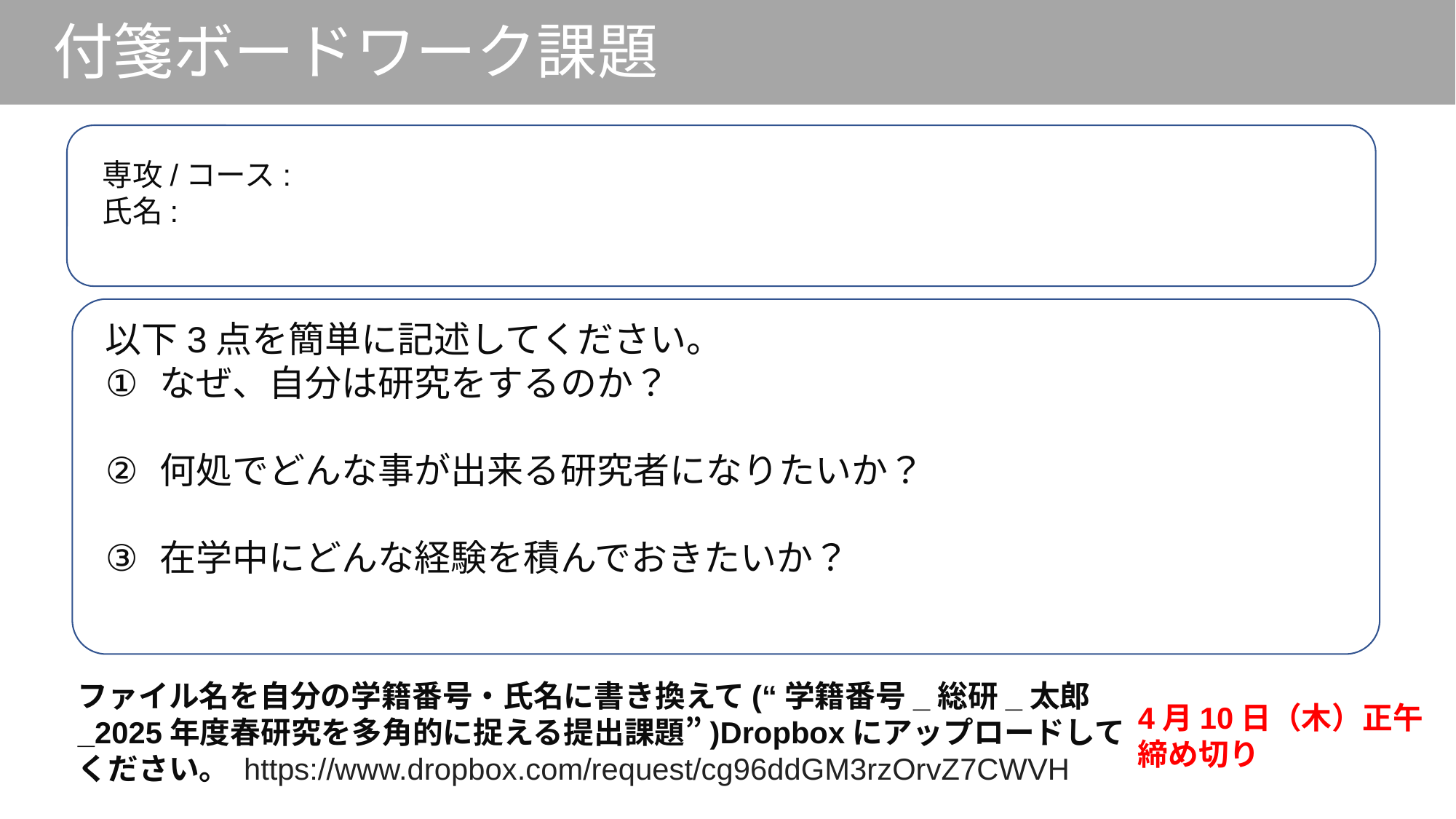

付箋ボードワーク課題
# Title

専攻/コース:
氏名:

以下3点を簡単に記述してください。
なぜ、自分は研究をするのか？

何処でどんな事が出来る研究者になりたいか？

在学中にどんな経験を積んでおきたいか？
ファイル名を自分の学籍番号・氏名に書き換えて(“学籍番号_総研_太郎_2025年度春研究を多角的に捉える提出課題”)Dropboxにアップロードしてください。 https://www.dropbox.com/request/cg96ddGM3rzOrvZ7CWVH
4月10日（木）正午締め切り